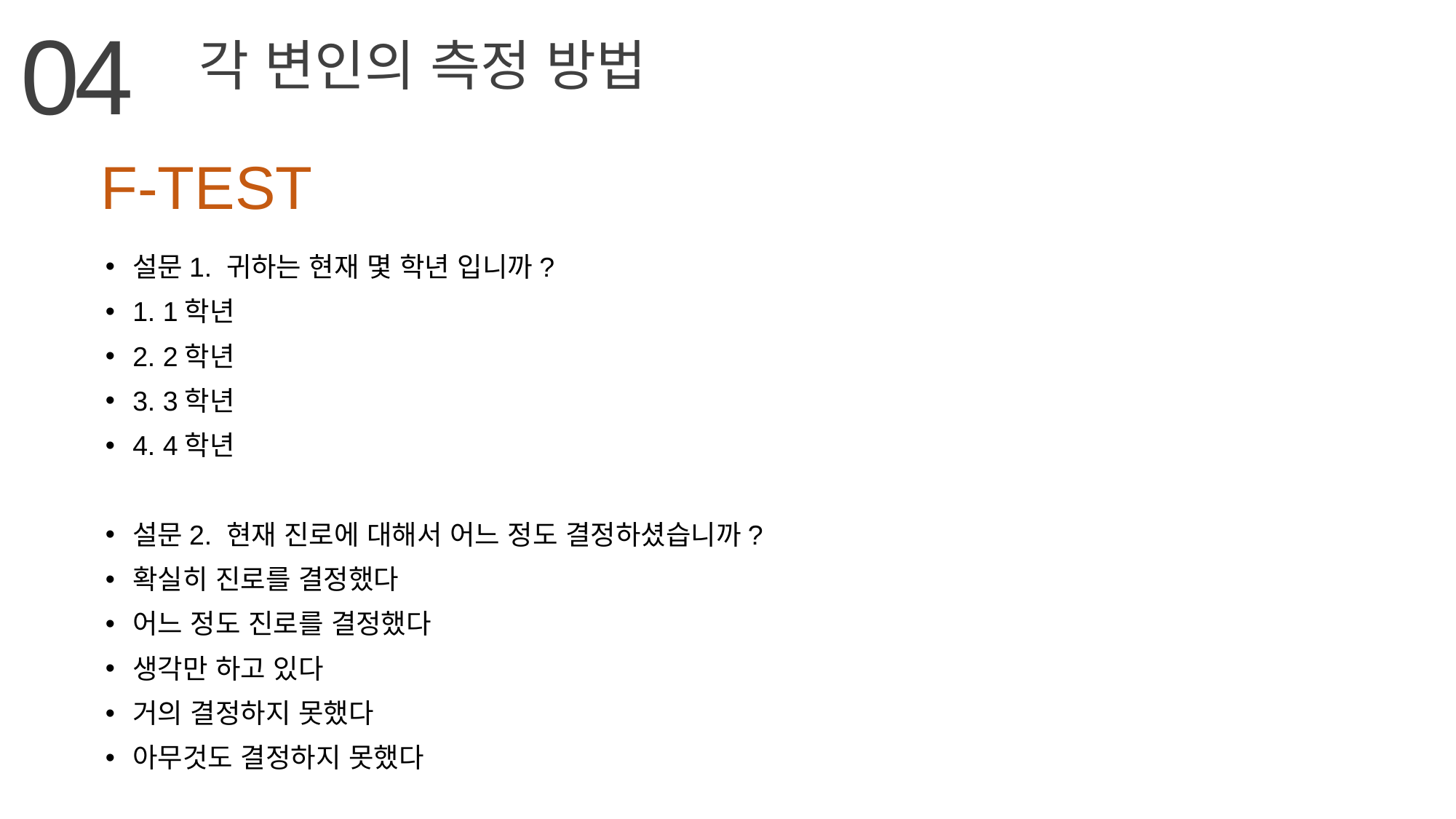

04
각 변인의 측정 방법
F-TEST
설문1. 귀하는 현재 몇 학년 입니까?
1. 1학년
2. 2학년
3. 3학년
4. 4학년

설문2. 현재 진로에 대해서 어느 정도 결정하셨습니까?
확실히 진로를 결정했다
어느 정도 진로를 결정했다
생각만 하고 있다
거의 결정하지 못했다
아무것도 결정하지 못했다